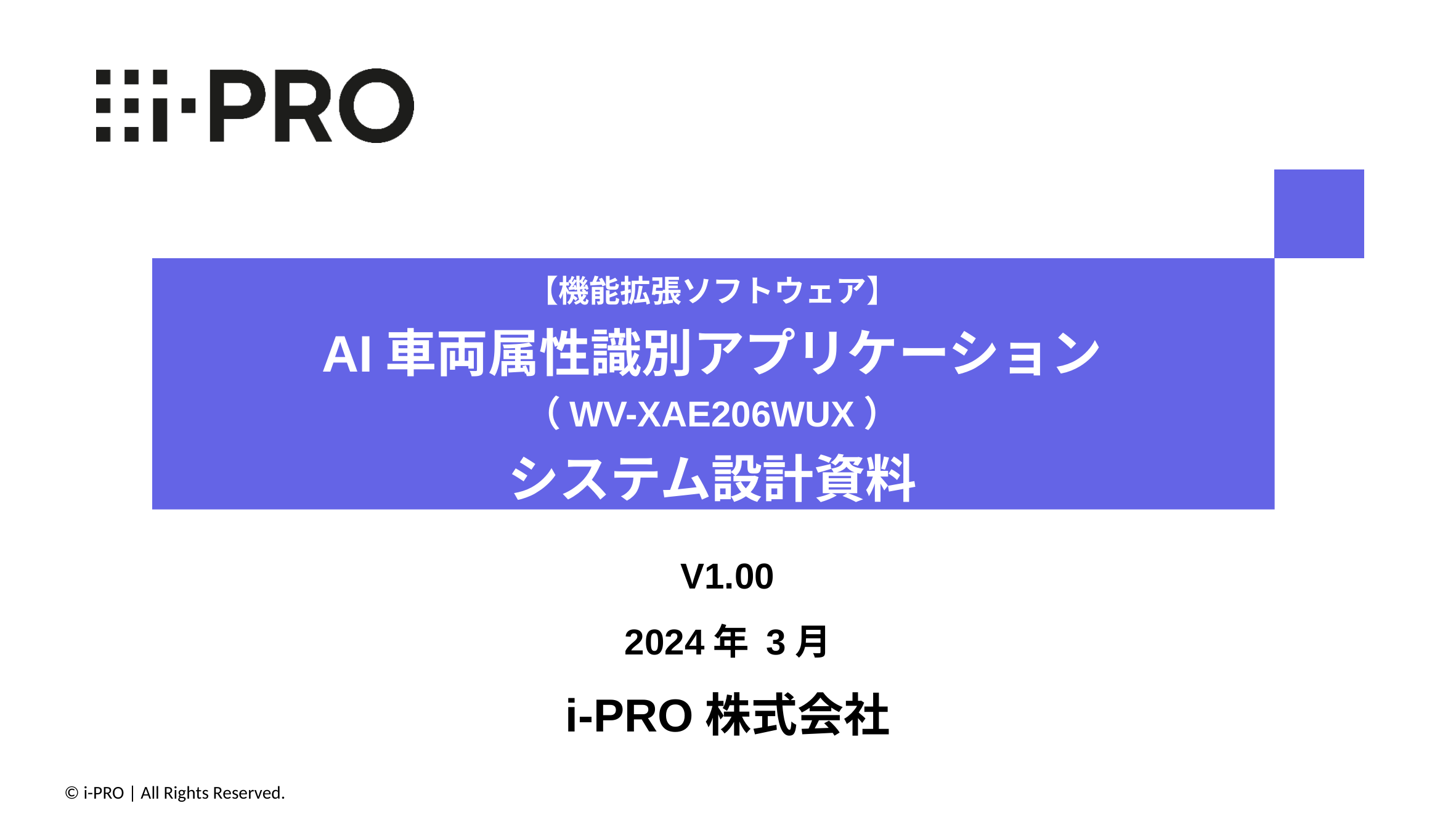

【機能拡張ソフトウェア】
AI車両属性識別アプリケーション
（WV-XAE206WUX）
システム設計資料
V1.00
2024年 3月
i-PRO株式会社